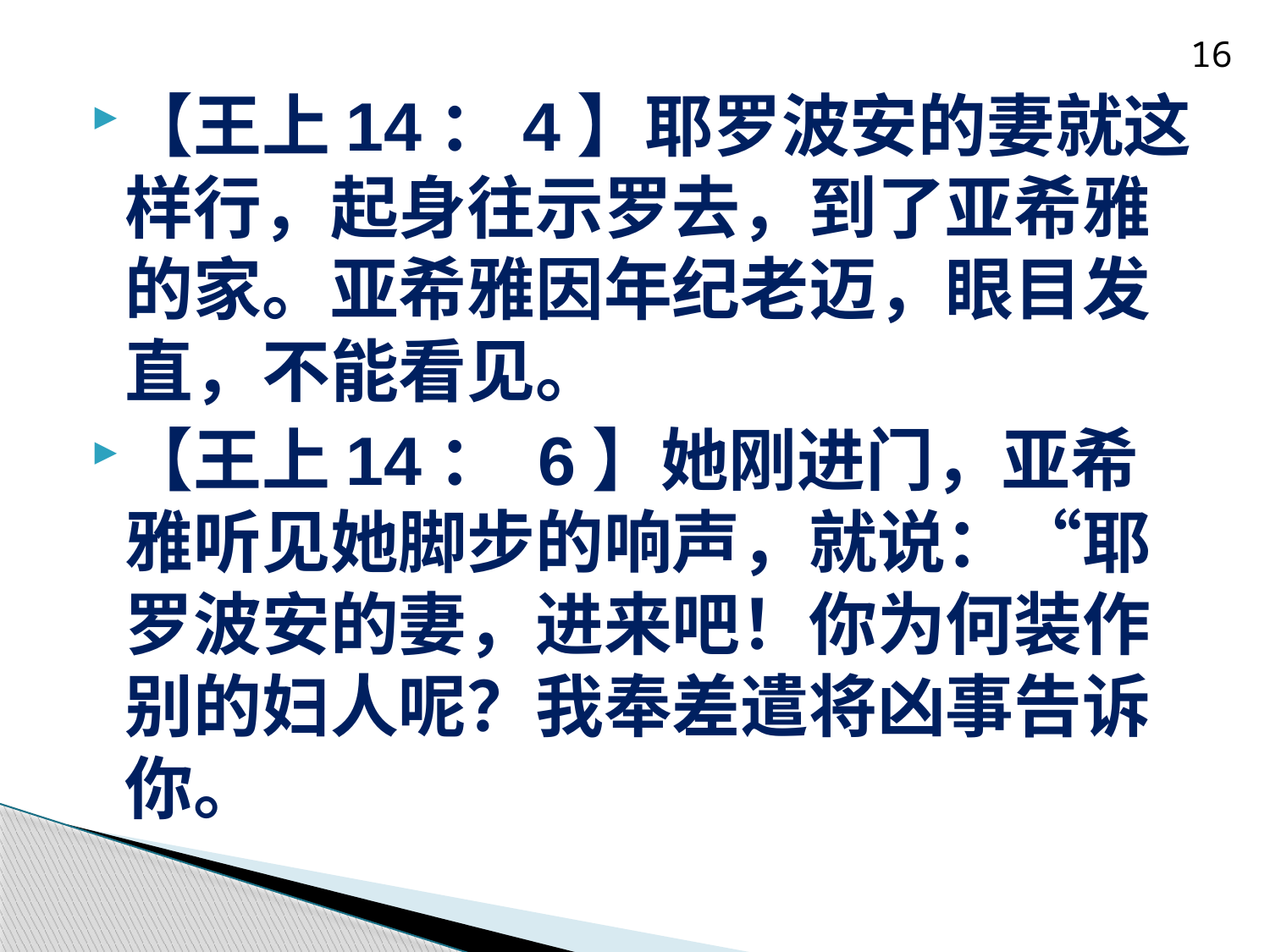

16
【王上14：4】耶罗波安的妻就这样行，起身往示罗去，到了亚希雅的家。亚希雅因年纪老迈，眼目发直，不能看见。
【王上14： 6】她刚进门，亚希雅听见她脚步的响声，就说：“耶罗波安的妻，进来吧！你为何装作别的妇人呢？我奉差遣将凶事告诉你。